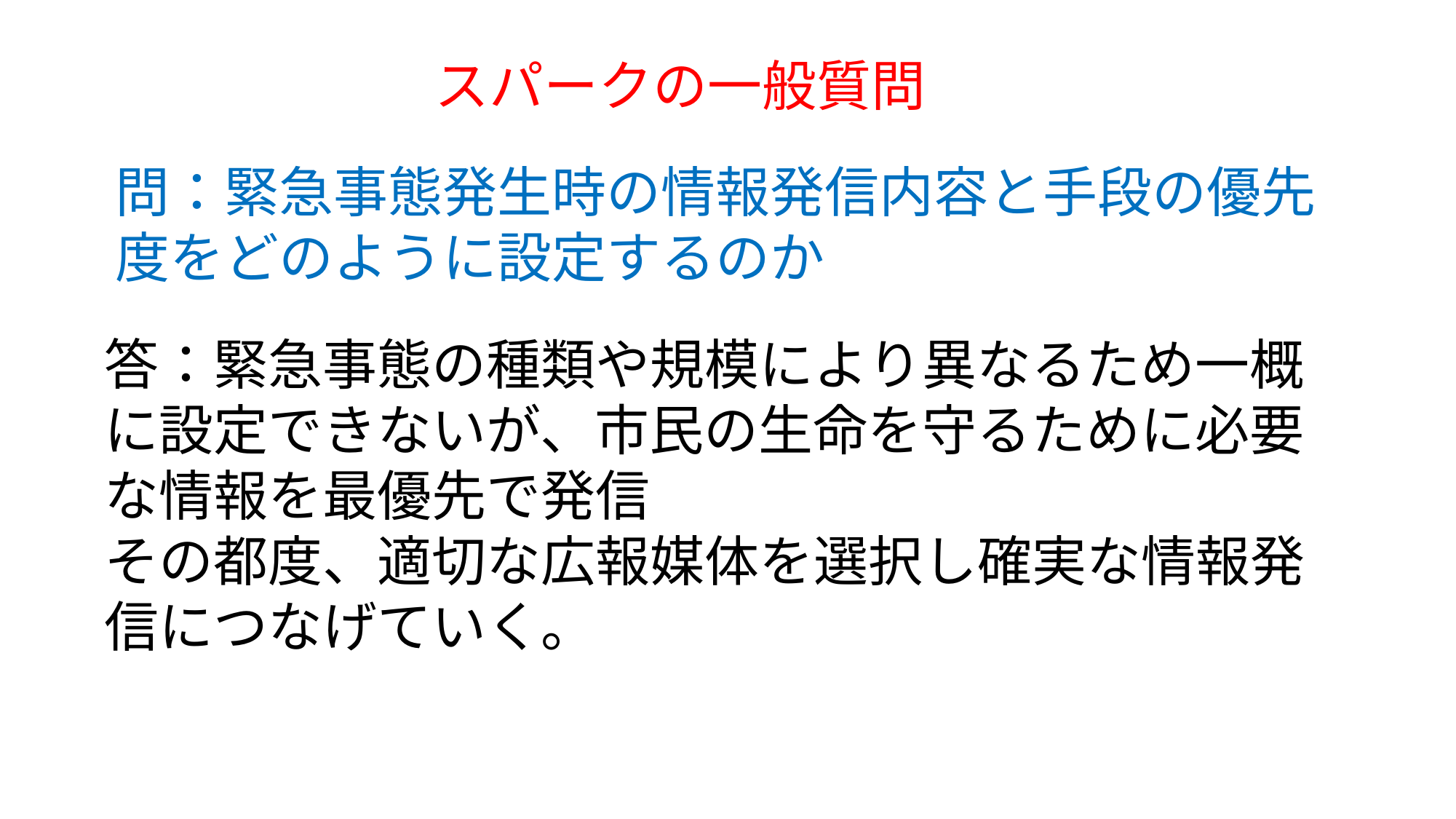

スパークの一般質問
問：緊急事態発生時の情報発信内容と手段の優先度をどのように設定するのか
答：緊急事態の種類や規模により異なるため一概に設定できないが、市民の生命を守るために必要な情報を最優先で発信
その都度、適切な広報媒体を選択し確実な情報発信につなげていく。